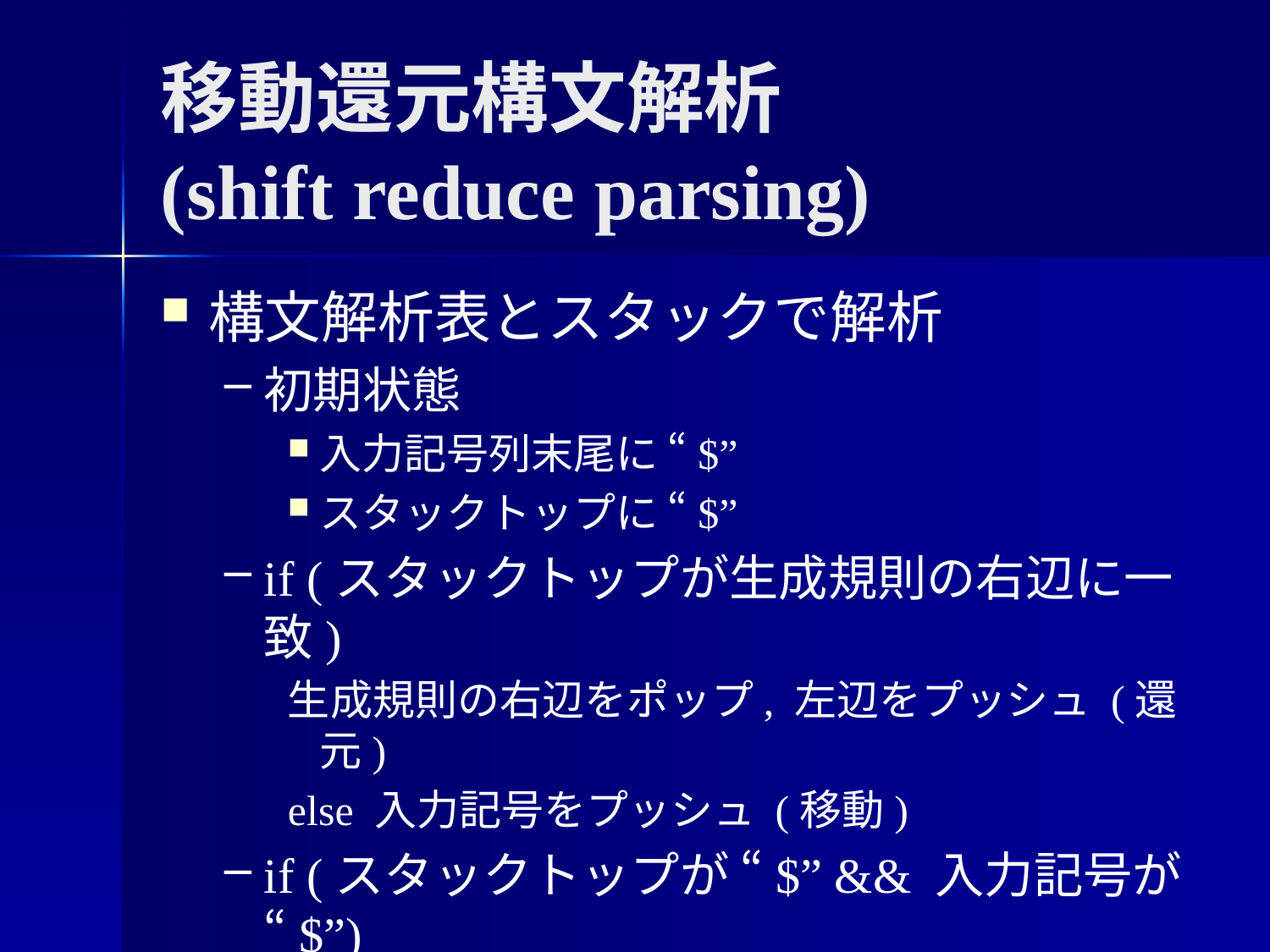

# 移動還元構文解析 (shift reduce parsing)
構文解析表とスタックで解析
初期状態
入力記号列末尾に “$”
スタックトップに “$”
if (スタックトップが生成規則の右辺に一致)
生成規則の右辺をポップ, 左辺をプッシュ (還元)
else 入力記号をプッシュ (移動)
if (スタックトップが “$” && 入力記号が “$”)
解析終了